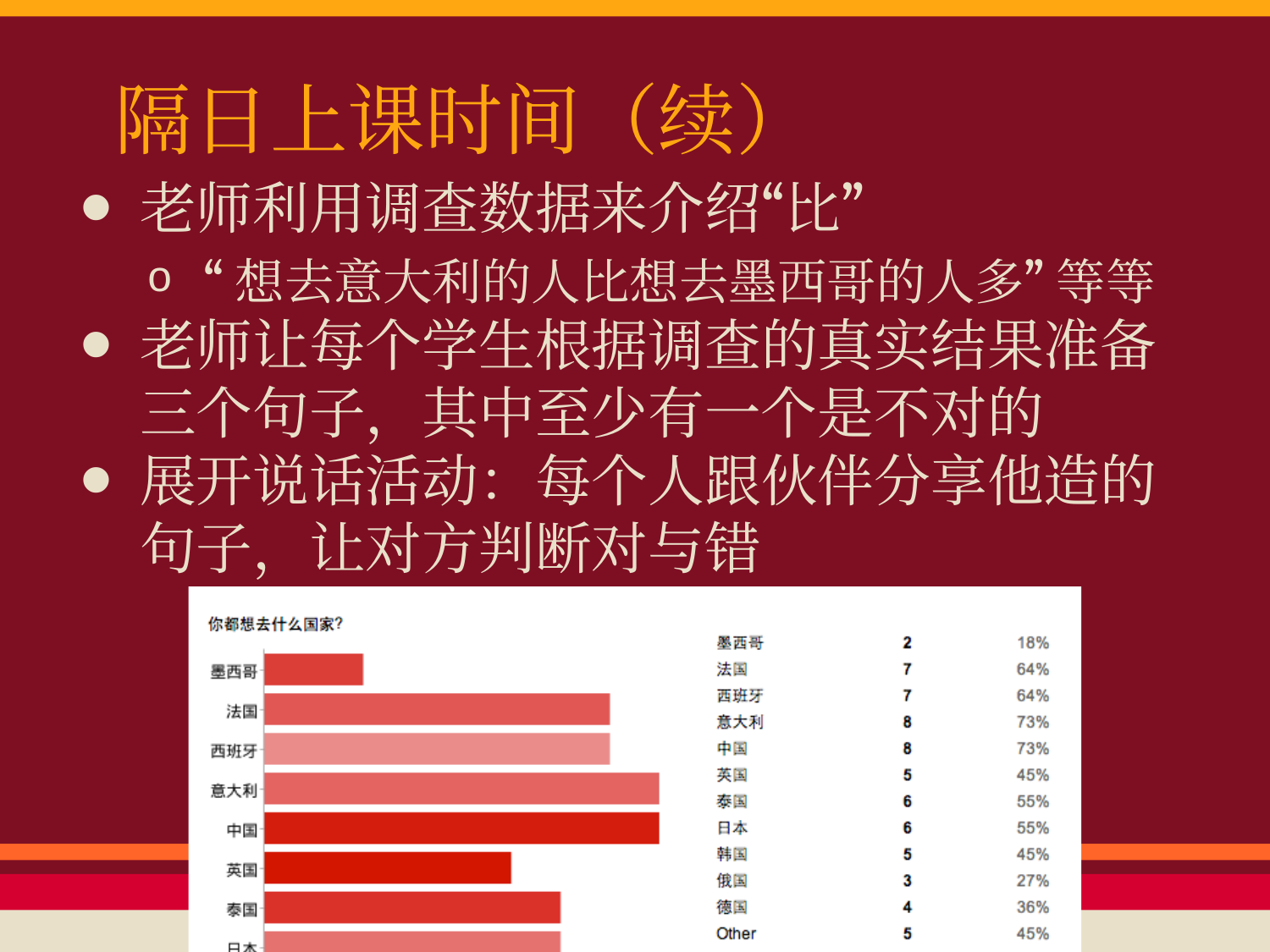

# 隔日上课时间（续）
老师利用调查数据来介绍“比”
“想去意大利的人比想去墨西哥的人多” 等等
老师让每个学生根据调查的真实结果准备三个句子，其中至少有一个是不对的
展开说话活动：每个人跟伙伴分享他造的句子，让对方判断对与错